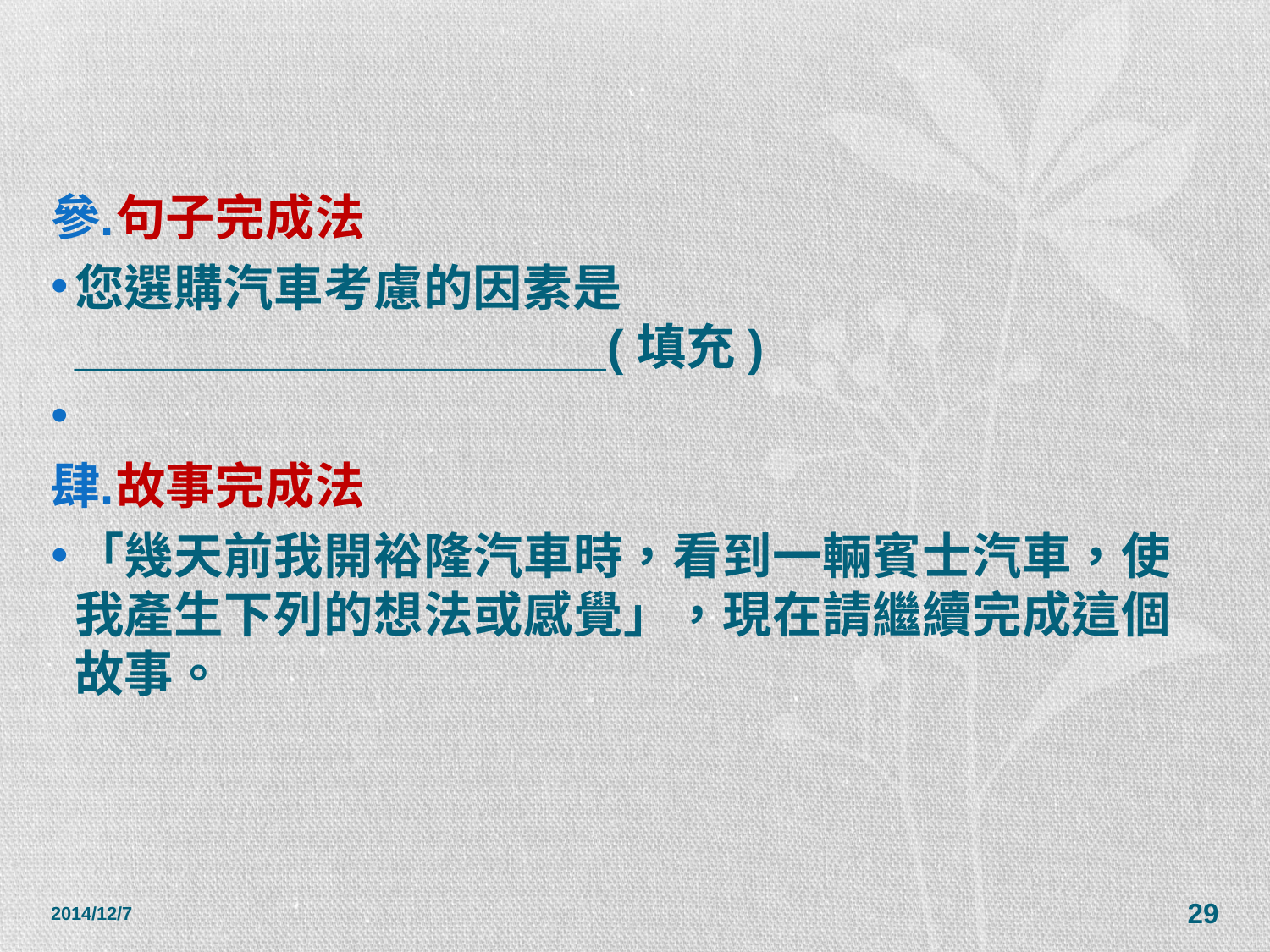

#
句子完成法
您選購汽車考慮的因素是___________________(填充)

故事完成法
「幾天前我開裕隆汽車時，看到一輛賓士汽車，使我產生下列的想法或感覺」，現在請繼續完成這個故事。
2014/12/7
29